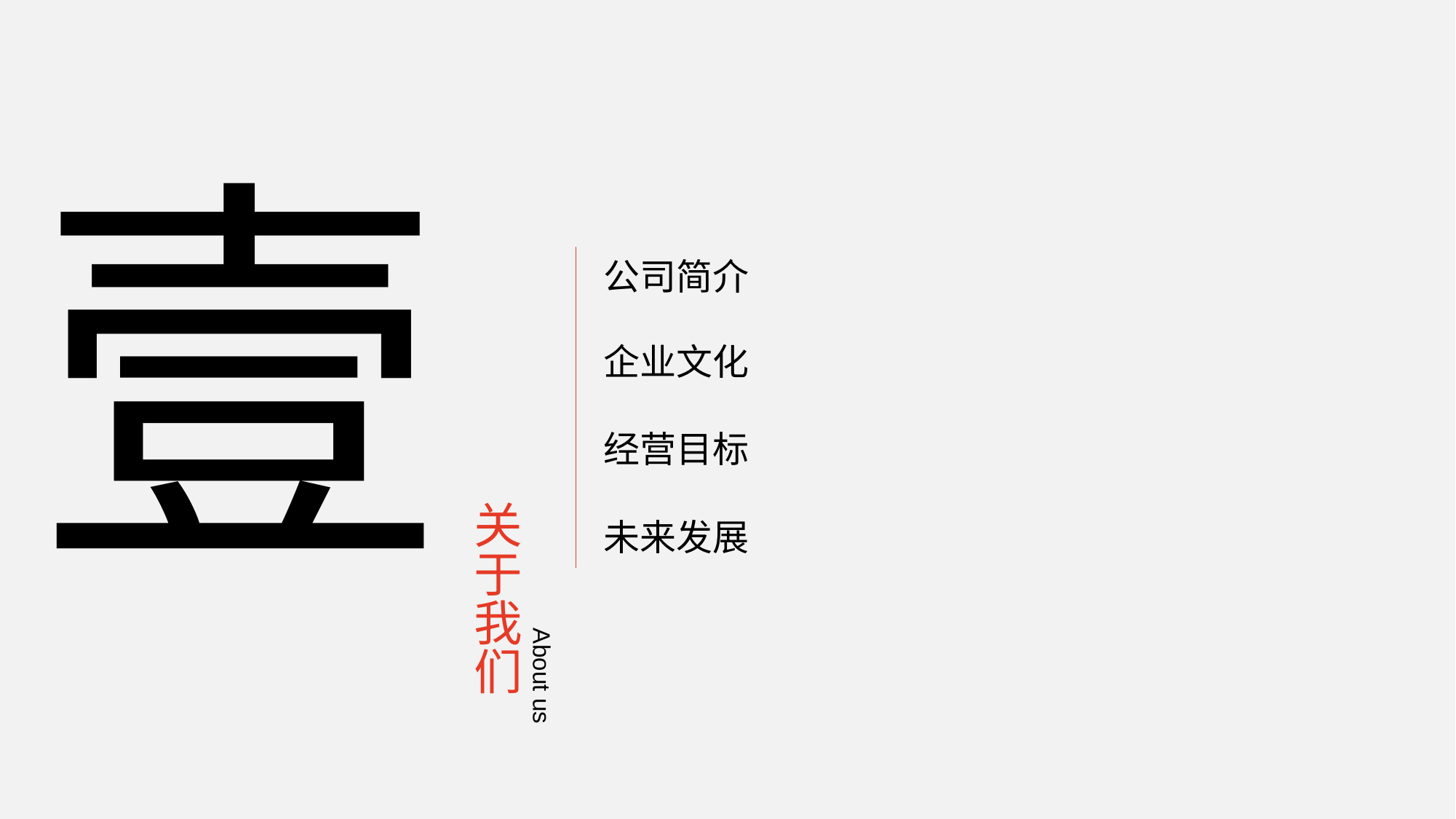

壹
公司简介
企业文化
关于我们
经营目标
未来发展
About us